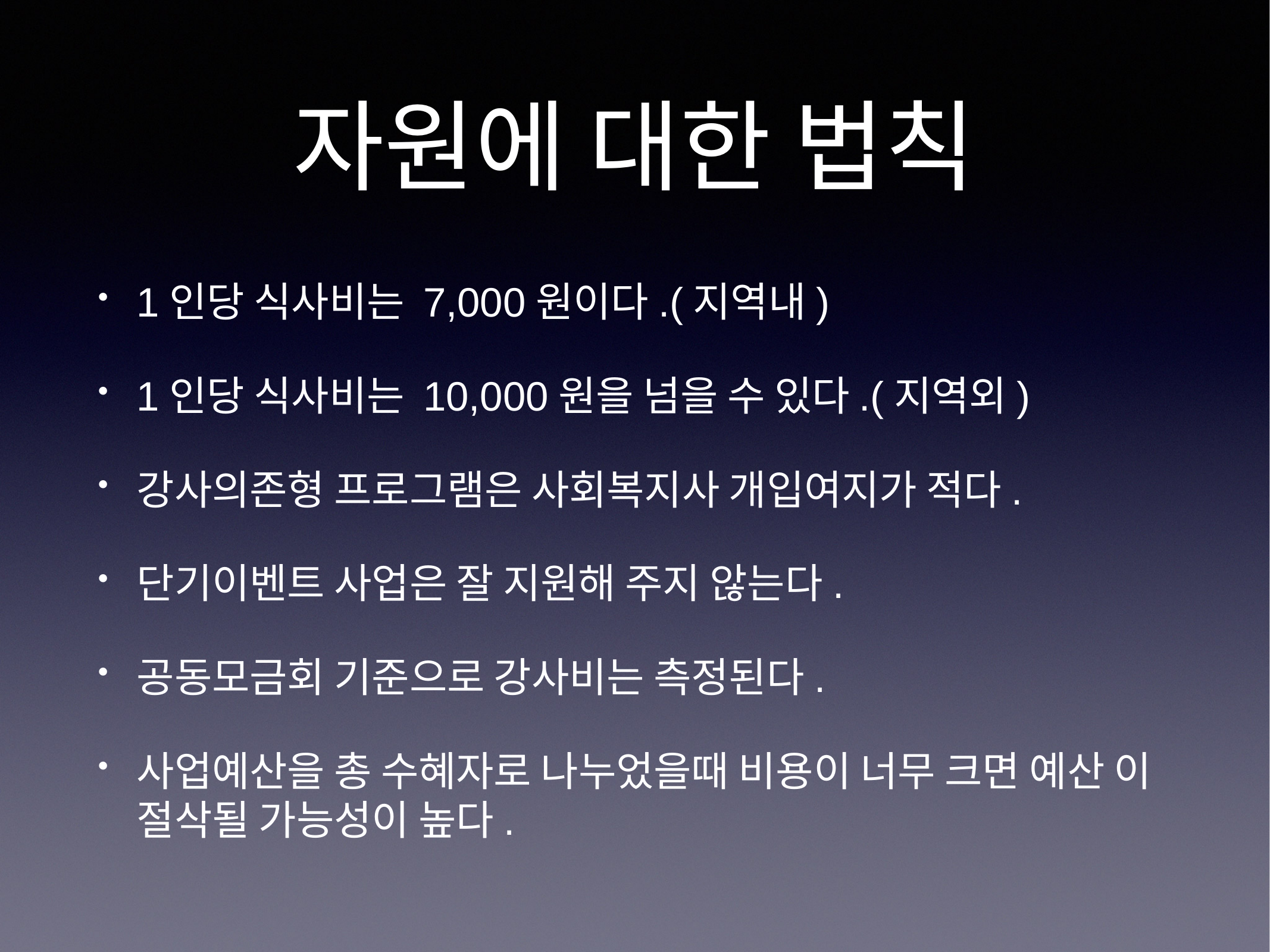

# 자원에 대한 법칙
1인당 식사비는 7,000원이다.(지역내)
1인당 식사비는 10,000원을 넘을 수 있다.(지역외)
강사의존형 프로그램은 사회복지사 개입여지가 적다.
단기이벤트 사업은 잘 지원해 주지 않는다.
공동모금회 기준으로 강사비는 측정된다.
사업예산을 총 수혜자로 나누었을때 비용이 너무 크면 예산 이 절삭될 가능성이 높다.